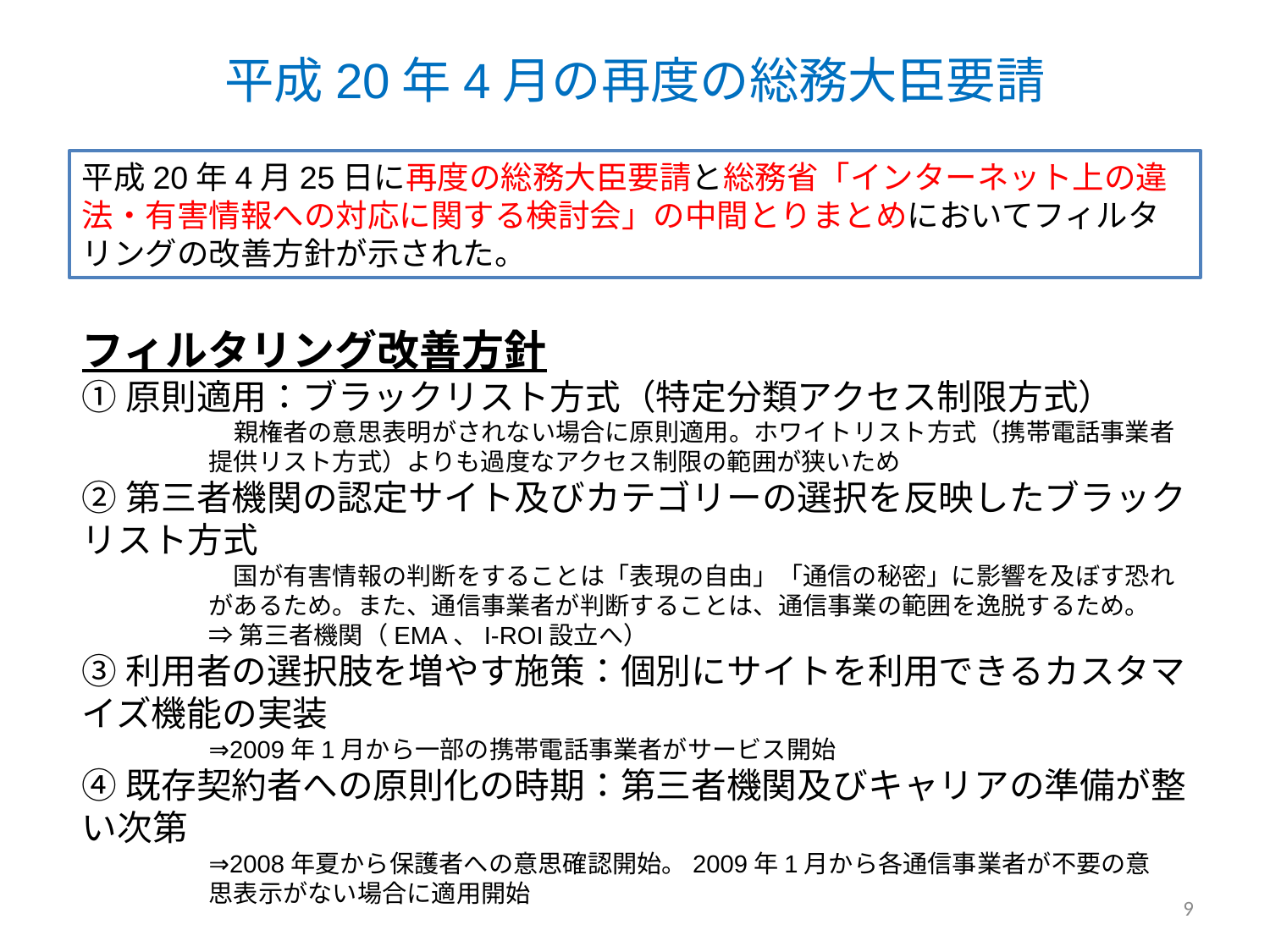

# 平成20年4月の再度の総務大臣要請
平成20年4月25日に再度の総務大臣要請と総務省「インターネット上の違法・有害情報への対応に関する検討会」の中間とりまとめにおいてフィルタリングの改善方針が示された。
フィルタリング改善方針
①原則適用：ブラックリスト方式（特定分類アクセス制限方式）
	　親権者の意思表明がされない場合に原則適用。ホワイトリスト方式（携帯電話事業者	提供リスト方式）よりも過度なアクセス制限の範囲が狭いため
②第三者機関の認定サイト及びカテゴリーの選択を反映したブラックリスト方式
	　国が有害情報の判断をすることは「表現の自由」「通信の秘密」に影響を及ぼす恐れ	があるため。また、通信事業者が判断することは、通信事業の範囲を逸脱するため。
	⇒第三者機関（EMA、I-ROI設立へ）
③利用者の選択肢を増やす施策：個別にサイトを利用できるカスタマイズ機能の実装
	⇒2009年1月から一部の携帯電話事業者がサービス開始
④既存契約者への原則化の時期：第三者機関及びキャリアの準備が整い次第
	⇒2008年夏から保護者への意思確認開始。2009年1月から各通信事業者が不要の意	思表示がない場合に適用開始
9